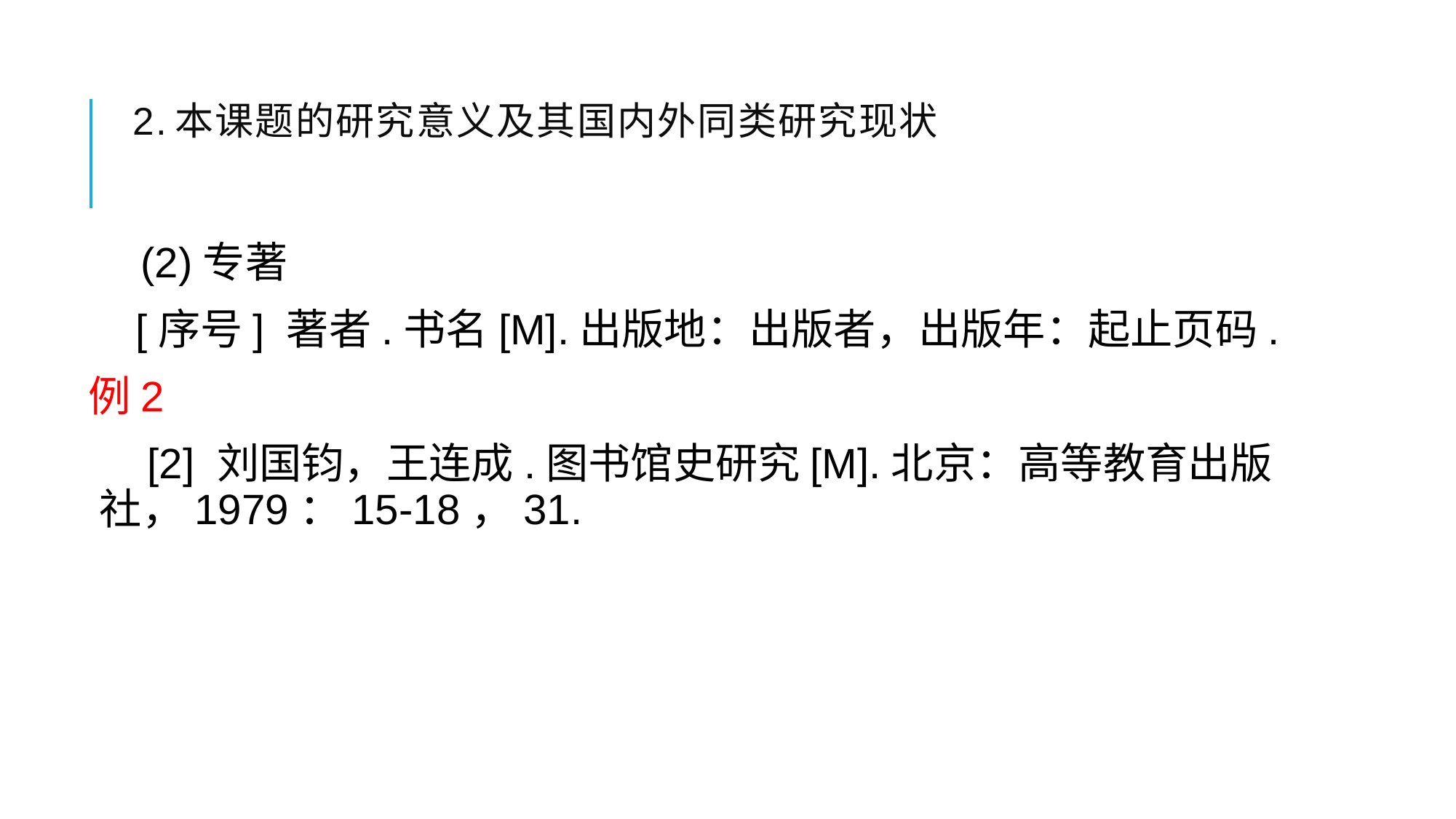

# 2.本课题的研究意义及其国内外同类研究现状
　(2)专著
    [序号] 著者.书名[M].出版地：出版者，出版年：起止页码.
例2
    [2] 刘国钧，王连成.图书馆史研究[M].北京：高等教育出版社，1979：15-18，31.